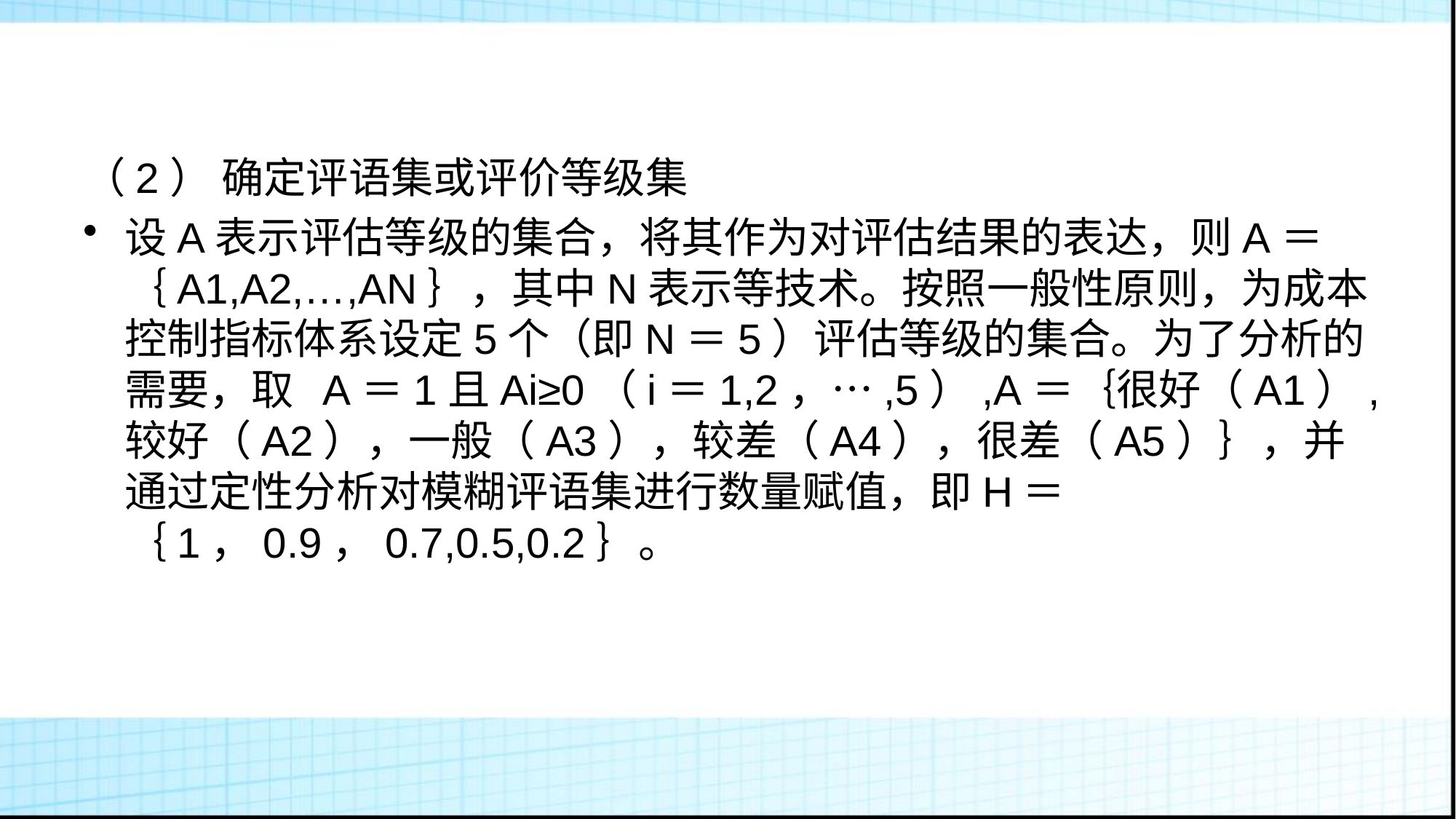

（2） 确定评语集或评价等级集
设A表示评估等级的集合，将其作为对评估结果的表达，则A＝｛A1,A2,…,AN｝，其中N表示等技术。按照一般性原则，为成本控制指标体系设定5个（即N＝5）评估等级的集合。为了分析的需要，取  A＝1且Ai≥0（i＝1,2，…,5）,A＝｛很好（A1）,较好（A2），一般（A3），较差（A4），很差（A5）｝，并通过定性分析对模糊评语集进行数量赋值，即H＝｛1，0.9，0.7,0.5,0.2｝。